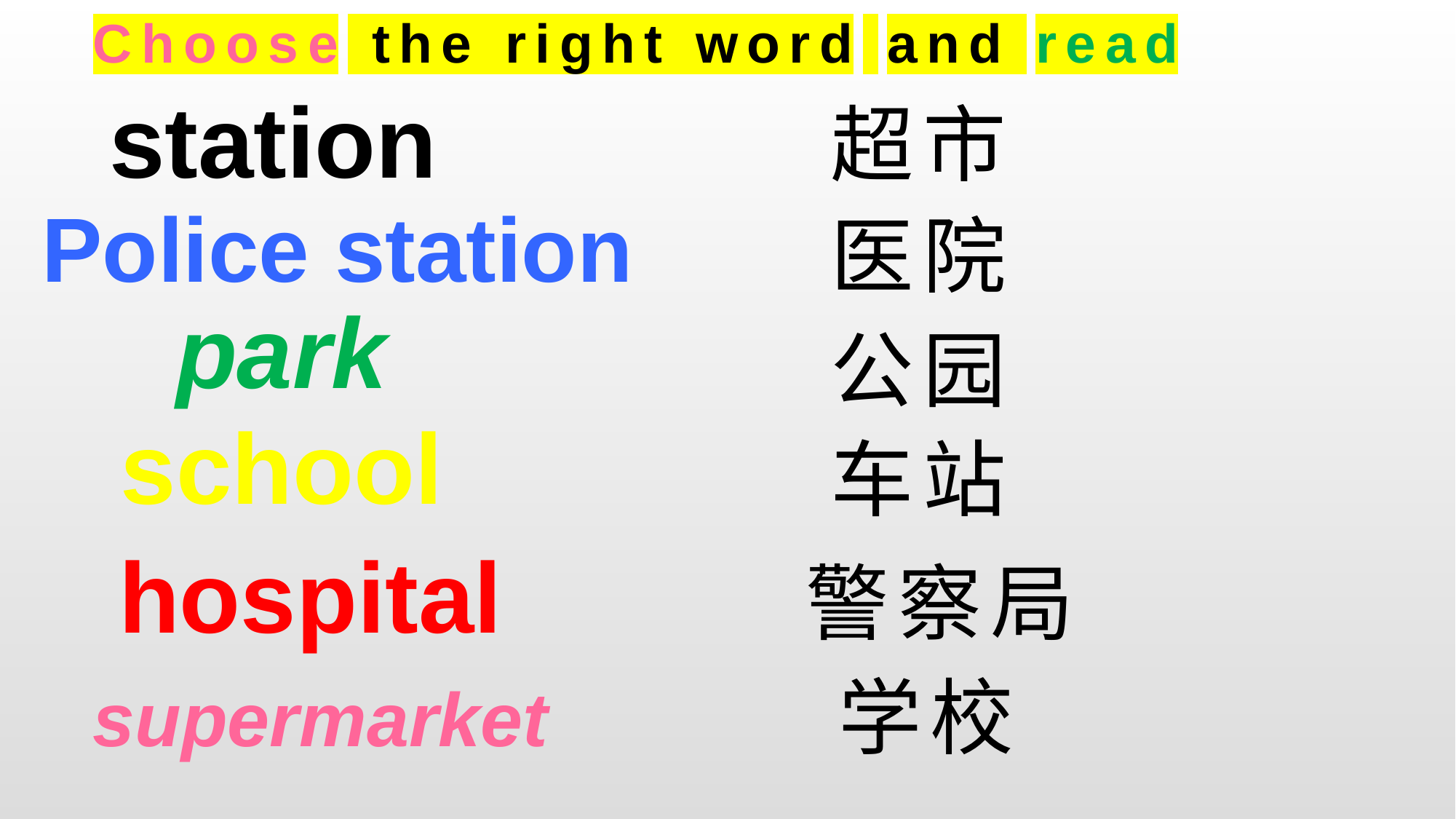

Choose the right word and read
station
超市
Police station
医院
park
公园
school
车站
hospital
# 警察局
学校
supermarket